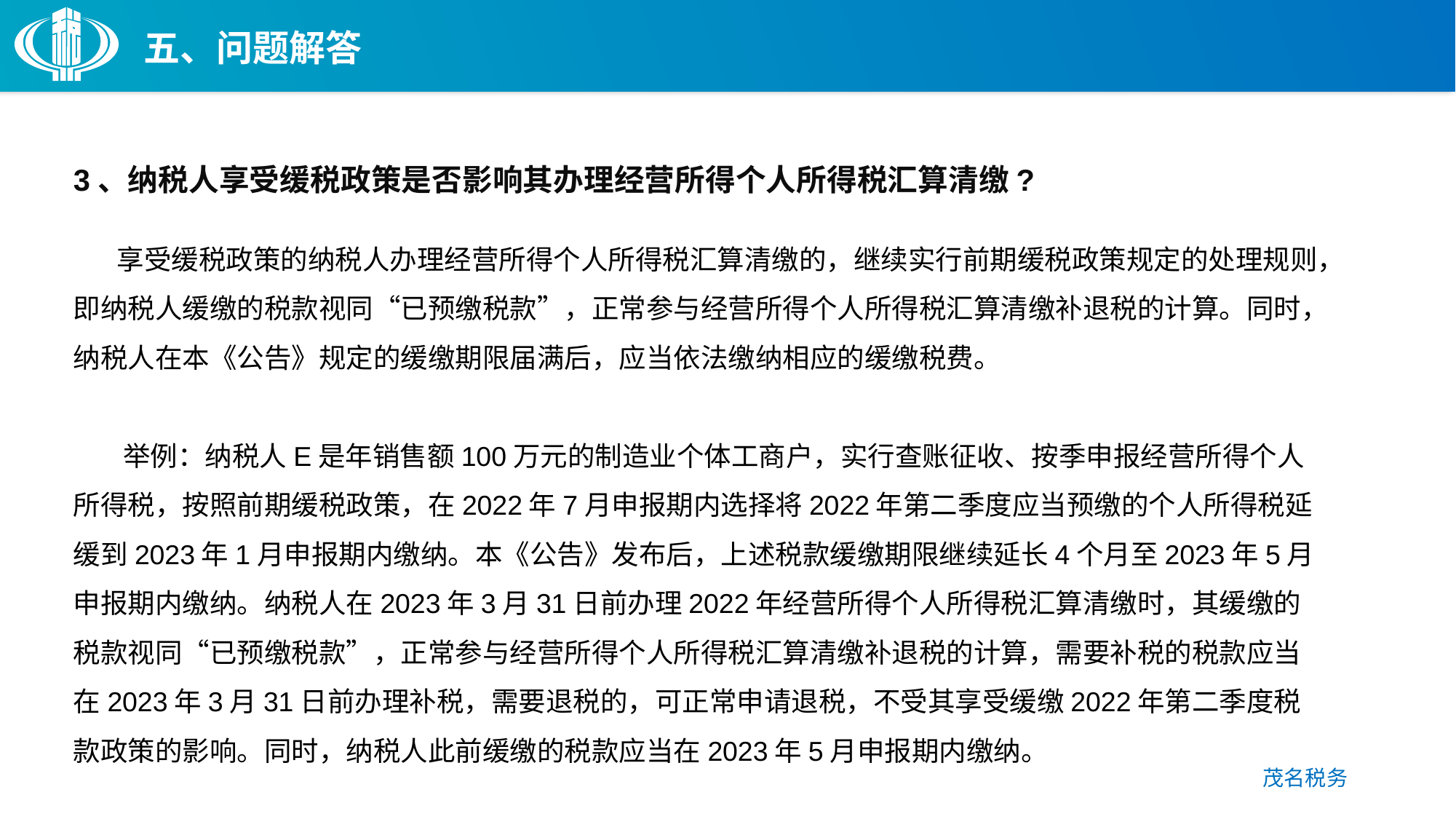

五、问题解答
3、纳税人享受缓税政策是否影响其办理经营所得个人所得税汇算清缴?
      享受缓税政策的纳税人办理经营所得个人所得税汇算清缴的，继续实行前期缓税政策规定的处理规则，即纳税人缓缴的税款视同“已预缴税款”，正常参与经营所得个人所得税汇算清缴补退税的计算。同时，纳税人在本《公告》规定的缓缴期限届满后，应当依法缴纳相应的缓缴税费。

       举例：纳税人E是年销售额100万元的制造业个体工商户，实行查账征收、按季申报经营所得个人所得税，按照前期缓税政策，在2022年7月申报期内选择将2022年第二季度应当预缴的个人所得税延缓到2023年1月申报期内缴纳。本《公告》发布后，上述税款缓缴期限继续延长4个月至2023年5月申报期内缴纳。纳税人在2023年3月31日前办理2022年经营所得个人所得税汇算清缴时，其缓缴的税款视同“已预缴税款”，正常参与经营所得个人所得税汇算清缴补退税的计算，需要补税的税款应当在2023年3月31日前办理补税，需要退税的，可正常申请退税，不受其享受缓缴2022年第二季度税款政策的影响。同时，纳税人此前缓缴的税款应当在2023年5月申报期内缴纳。